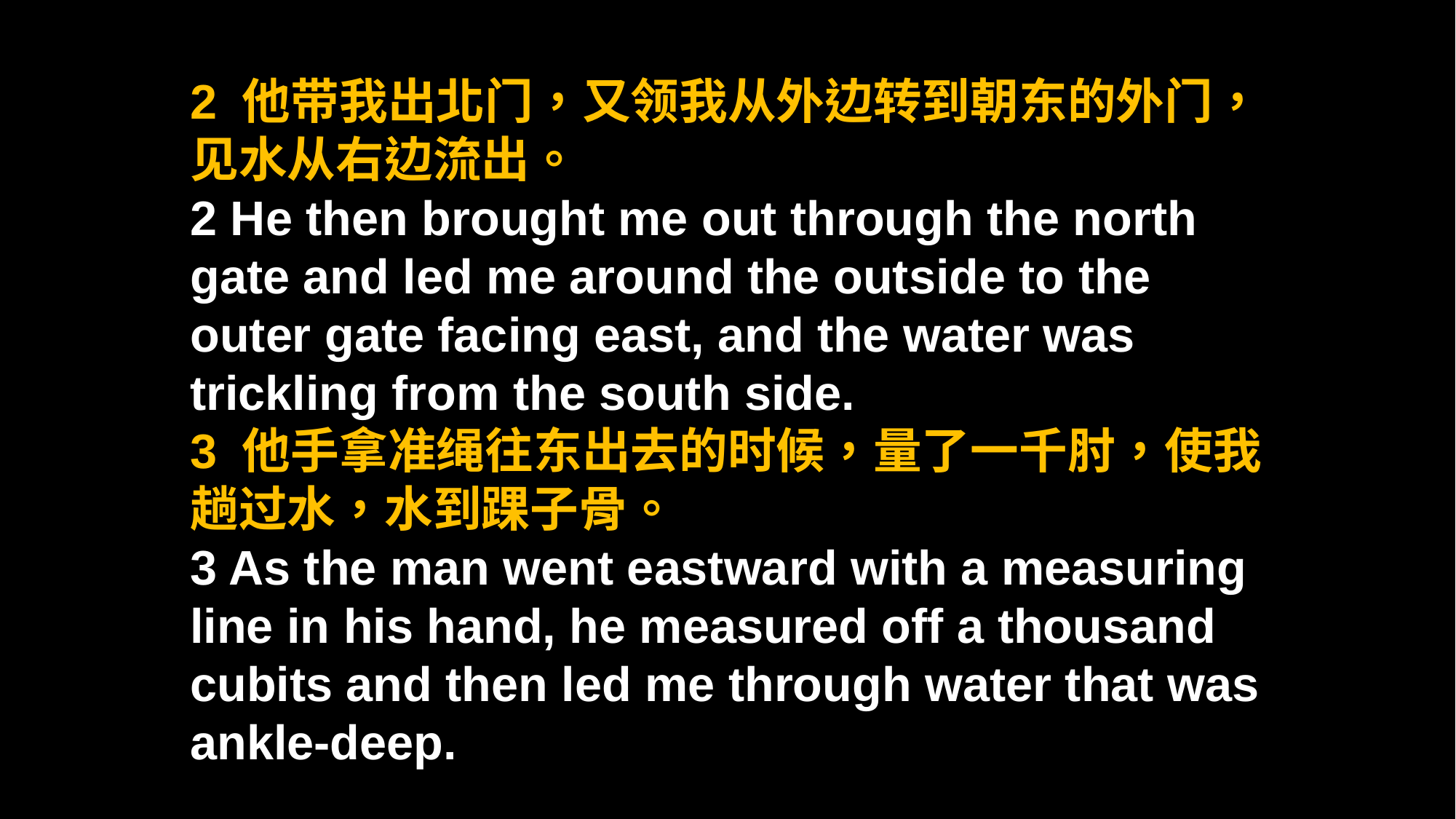

2 他带我出北门，又领我从外边转到朝东的外门，见水从右边流出。
2 He then brought me out through the north gate and led me around the outside to the outer gate facing east, and the water was trickling from the south side.
3 他手拿准绳往东出去的时候，量了一千肘，使我趟过水，水到踝子骨。
3 As the man went eastward with a measuring line in his hand, he measured off a thousand cubits and then led me through water that was ankle-deep.